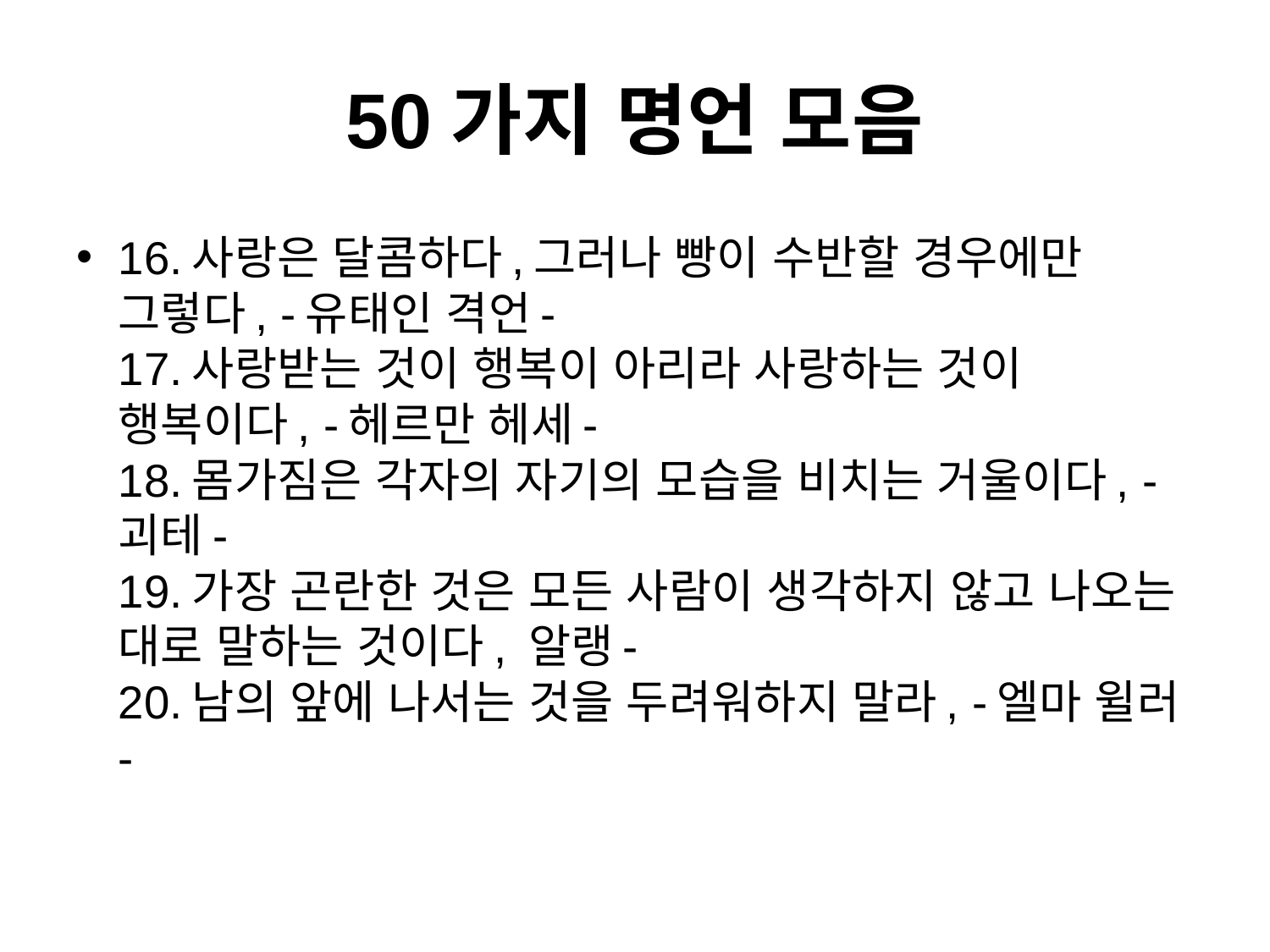

# 50가지 명언 모음
16.사랑은 달콤하다,그러나 빵이 수반할 경우에만 그렇다, -유태인 격언-
17.사랑받는 것이 행복이 아리라 사랑하는 것이 행복이다, -헤르만 헤세-
18.몸가짐은 각자의 자기의 모습을 비치는 거울이다, -괴테-
19.가장 곤란한 것은 모든 사람이 생각하지 않고 나오는 대로 말하는 것이다, 알랭-
20.남의 앞에 나서는 것을 두려워하지 말라, -엘마 윌러-